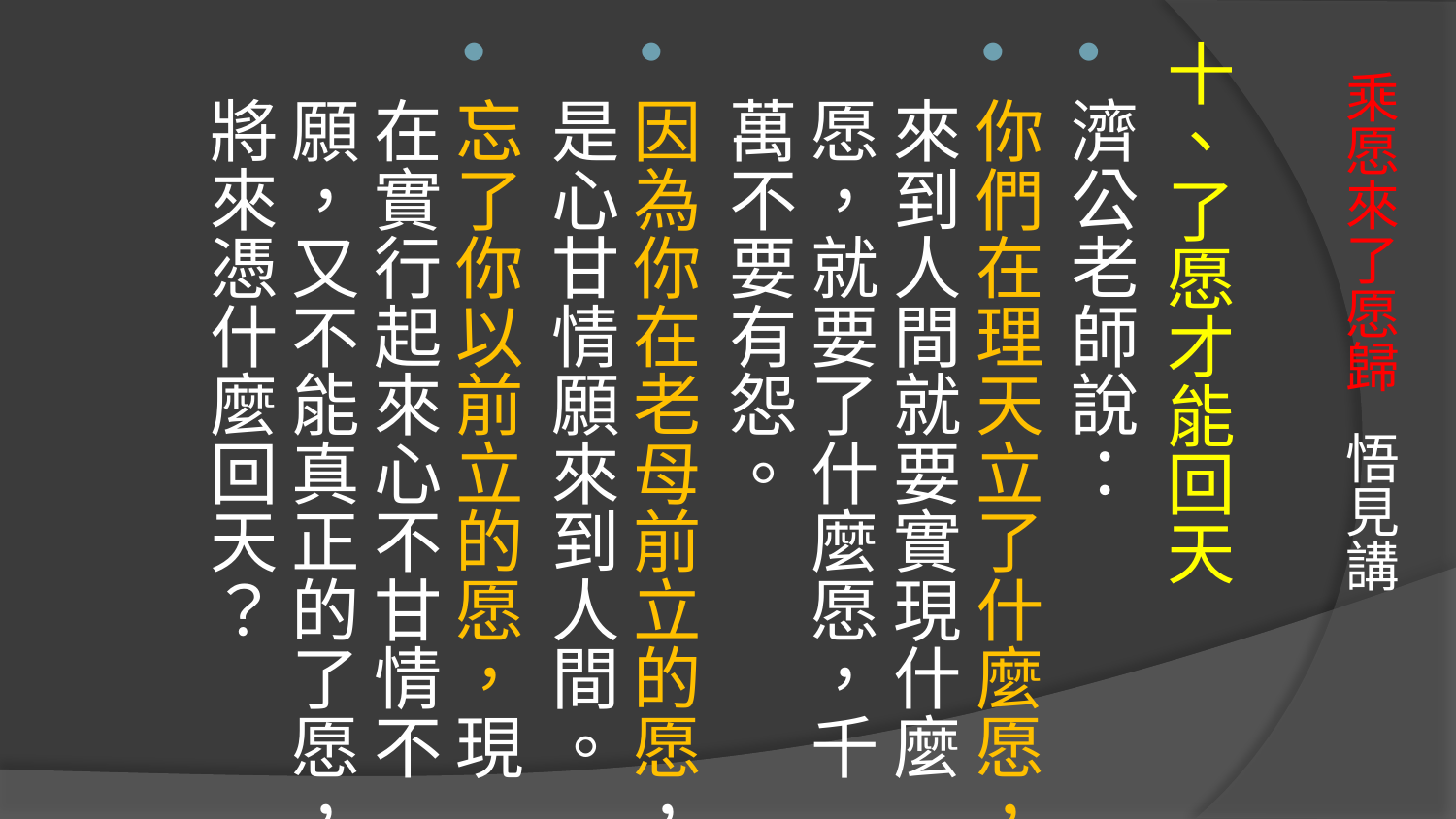

十、了愿才能回天
濟公老師說：
你們在理天立了什麼愿，來到人間就要實現什麼愿，就要了什麼愿，千萬不要有怨。
因為你在老母前立的愿，是心甘情願來到人間。
忘了你以前立的愿，現在實行起來心不甘情不願，又不能真正的了愿，將來憑什麼回天？

# 乘愿來了愿歸   悟見講